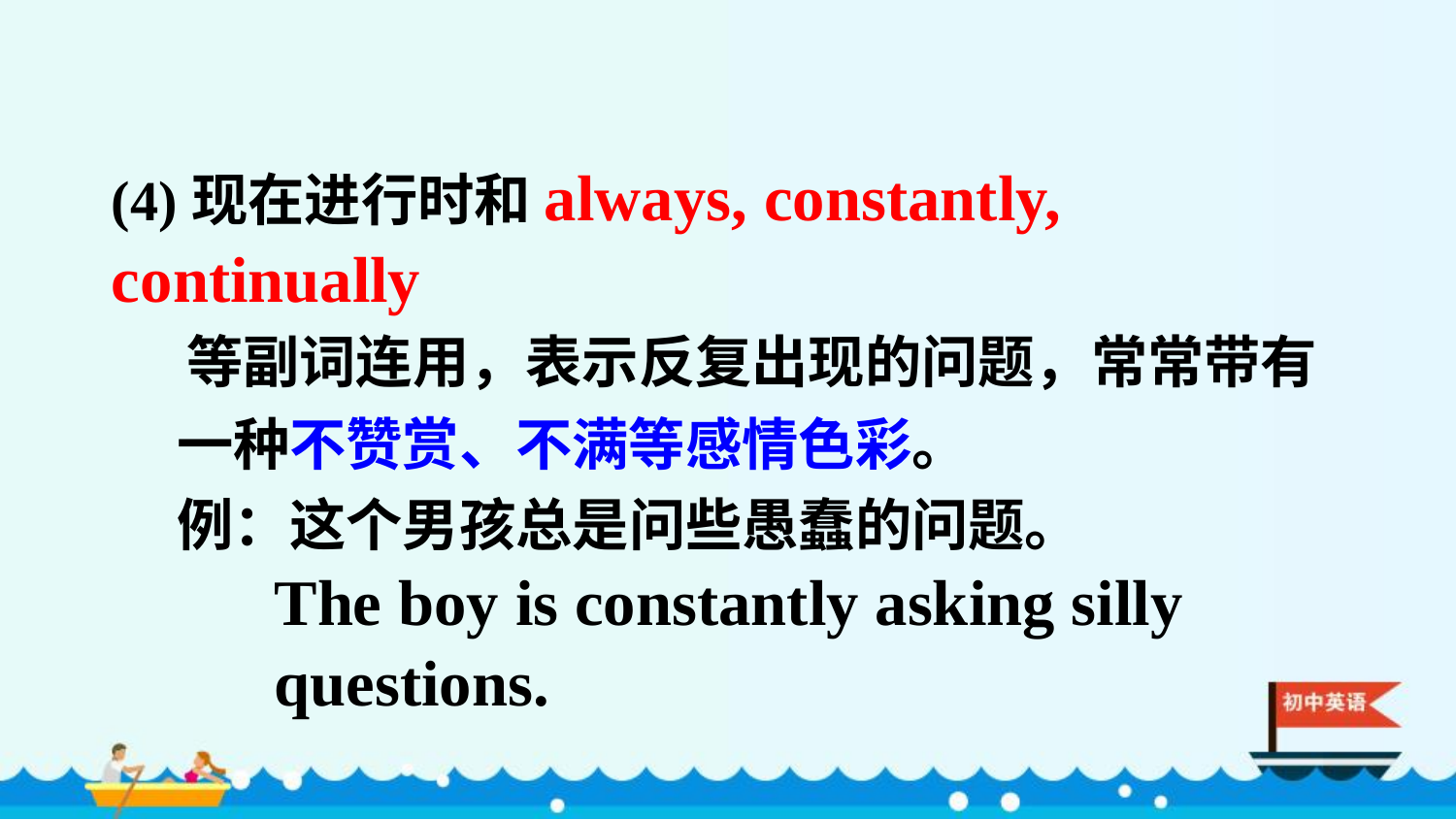

(4)现在进行时和always, constantly, continually
    等副词连用，表示反复出现的问题，常常带有
    一种不赞赏、不满等感情色彩。
    例：这个男孩总是问些愚蠢的问题。
          The boy is constantly asking silly
          questions.